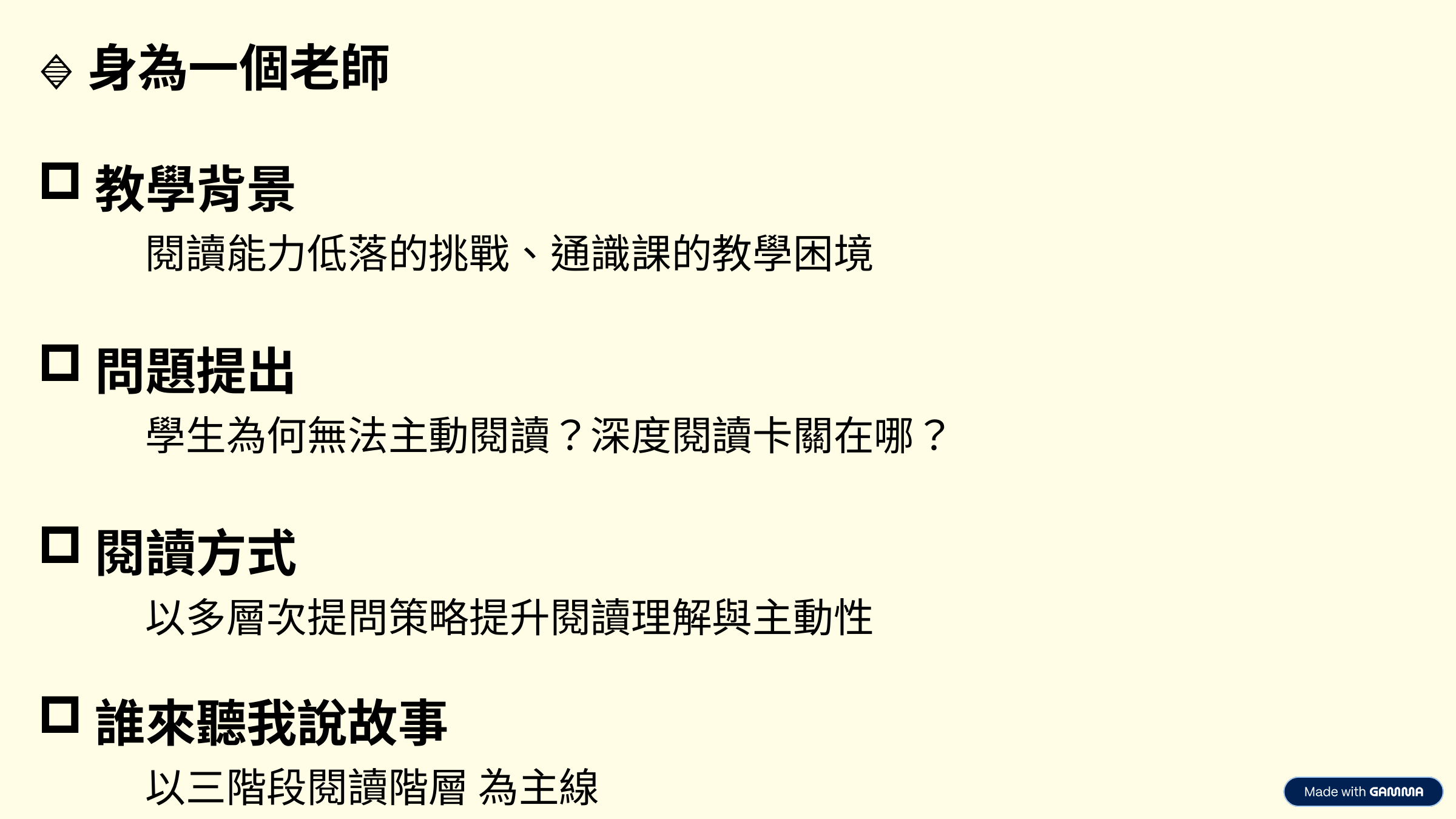

🔹身為一個老師

教學背景
　閱讀能力低落的挑戰、通識課的教學困境

問題提出
　學生為何無法主動閱讀？深度閱讀卡關在哪？

閱讀方式
　以多層次提問策略提升閱讀理解與主動性

誰來聽我說故事
　以三階段閱讀階層 為主線